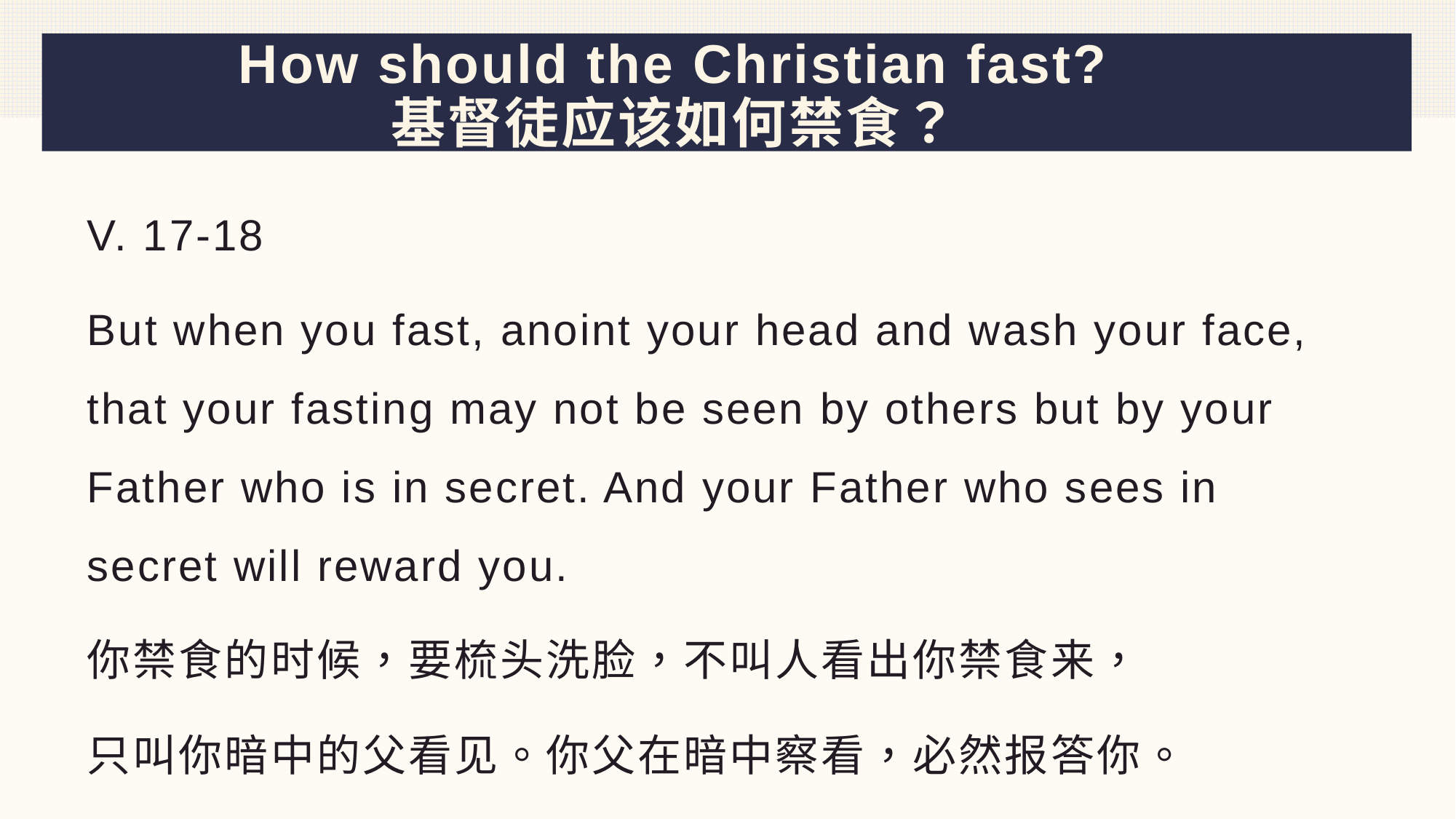

# How should the Christian fast? 基督徒应该如何禁食？
V. 17-18
But when you fast, anoint your head and wash your face, that your fasting may not be seen by others but by your Father who is in secret. And your Father who sees in secret will reward you.
你禁食的时候，要梳头洗脸，不叫人看出你禁食来，
只叫你暗中的父看见。你父在暗中察看，必然报答你。